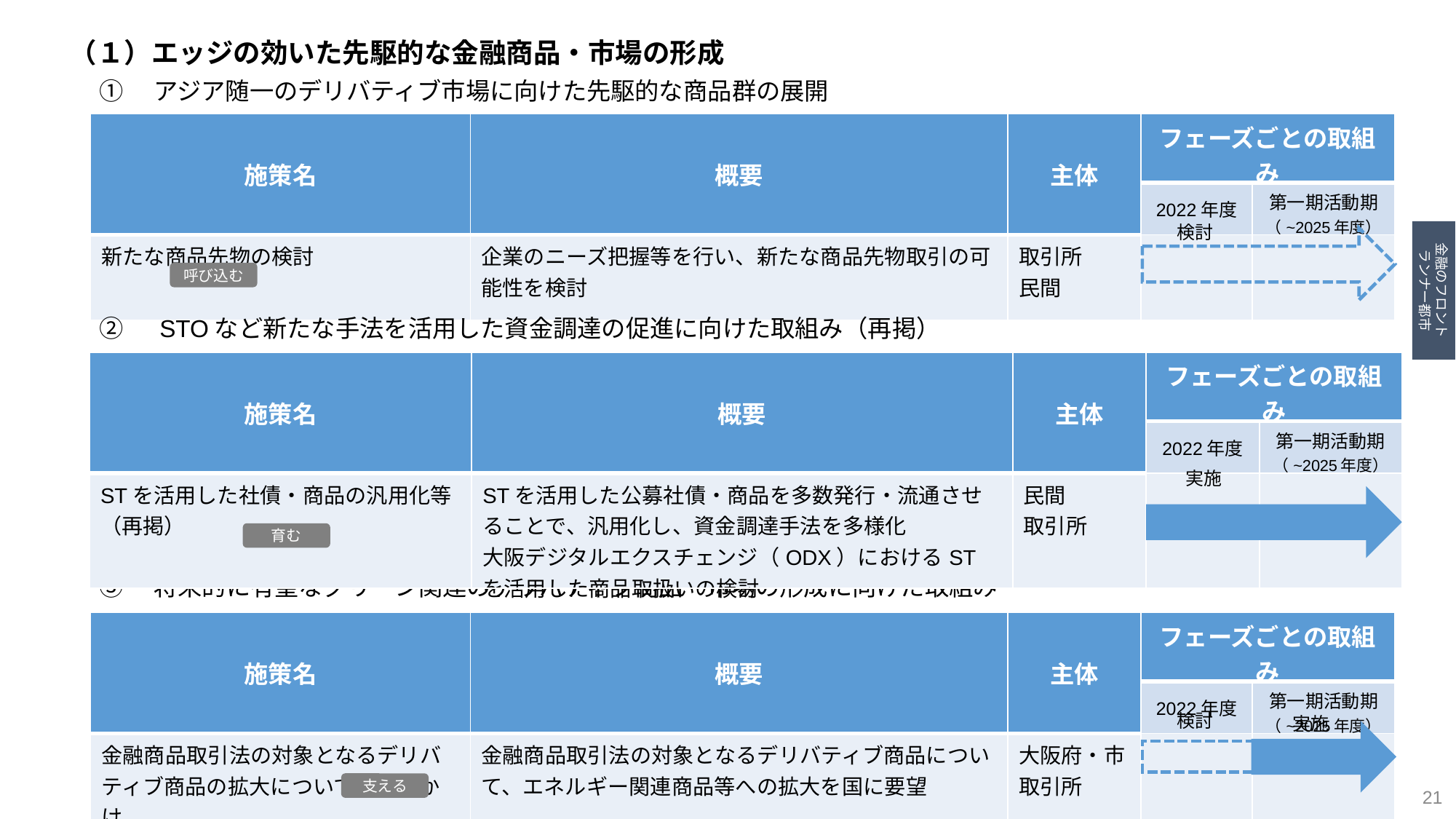

（１）エッジの効いた先駆的な金融商品・市場の形成
①　アジア随一のデリバティブ市場に向けた先駆的な商品群の展開
| 施策名 | 概要 | 主体 | フェーズごとの取組み |  |
| --- | --- | --- | --- | --- |
|  |  |  | 2022年度 | 第一期活動期 （~2025年度） |
| 新たな商品先物の検討 | 企業のニーズ把握等を行い、新たな商品先物取引の可能性を検討 | 取引所 民間 |  |  |
検討
金融のフロント
ランナー都市

呼び込む
②　STOなど新たな手法を活用した資金調達の促進に向けた取組み（再掲）
| 施策名 | 概要 | 主体 | フェーズごとの取組み |  |
| --- | --- | --- | --- | --- |
|  |  |  | 2022年度 | 第一期活動期 （~2025年度） |
| STを活用した社債・商品の汎用化等 （再掲） | STを活用した公募社債・商品を多数発行・流通させることで、汎用化し、資金調達手法を多様化 大阪デジタルエクスチェンジ（ODX）におけるSTを活用した商品取扱いの検討 | 民間 取引所 |  |  |
実施

育む
③　将来的に有望なグリーン関連のデリバティブ商品・市場の形成に向けた取組み
| 施策名 | 概要 | 主体 | フェーズごとの取組み |  |
| --- | --- | --- | --- | --- |
|  |  |  | 2022年度 | 第一期活動期 （~2025年度） |
| 金融商品取引法の対象となるデリバティブ商品の拡大についての働きかけ | 金融商品取引法の対象となるデリバティブ商品について、エネルギー関連商品等への拡大を国に要望 | 大阪府・市 取引所 |  |  |
検討
実施

支える
21